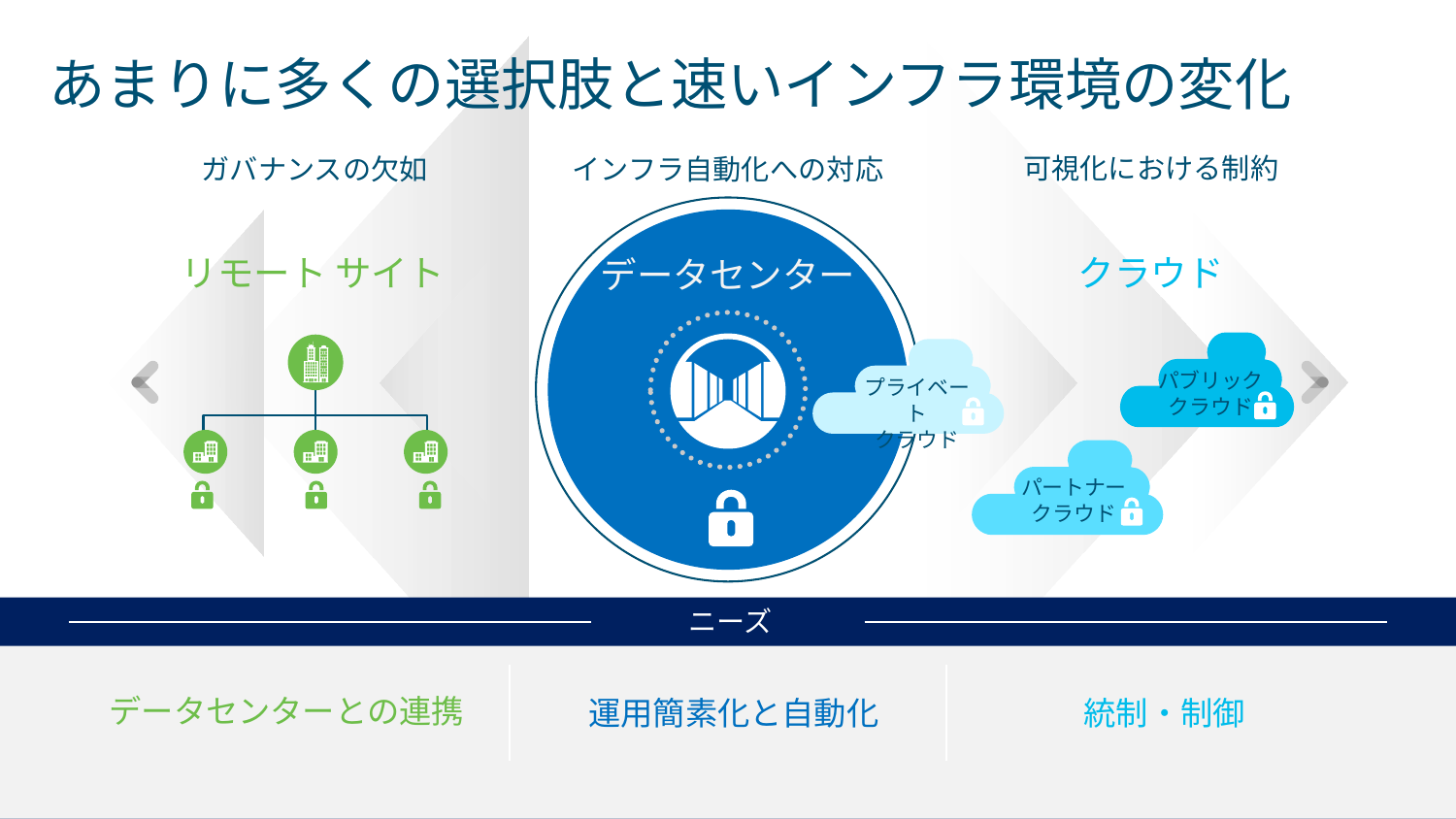

# あまりに多くの選択肢と速いインフラ環境の変化

可視化における制約
インフラ自動化への対応
ガバナンスの欠如

リモート サイト
データセンター
クラウド

パブリック
クラウド
プライベート
クラウド

パートナー
クラウド

ニーズ

データセンターとの連携
運用簡素化と自動化
統制・制御